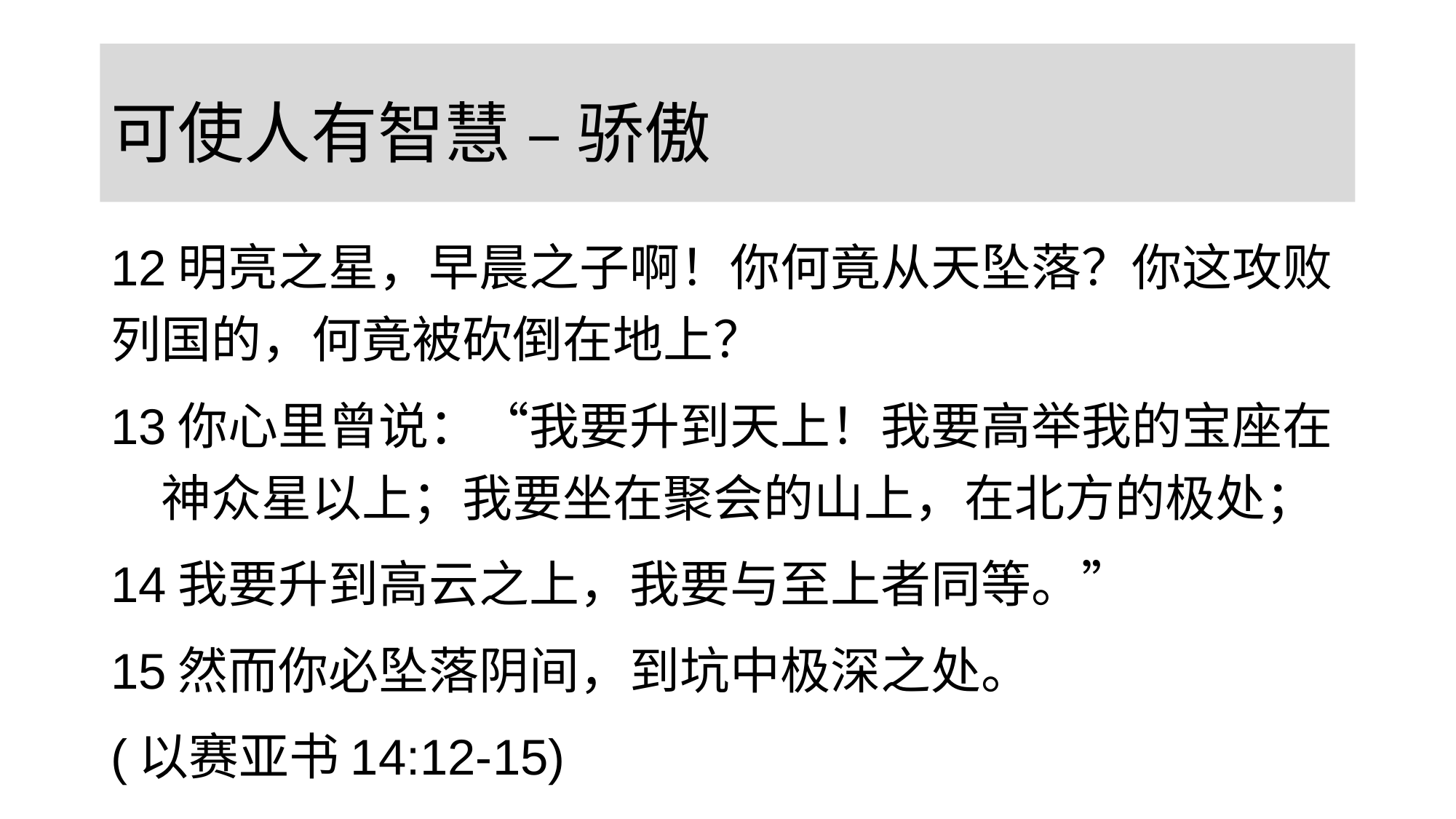

# 可使人有智慧 – 骄傲
12明亮之星，早晨之子啊！你何竟从天坠落？你这攻败列国的，何竟被砍倒在地上？
13你心里曾说：“我要升到天上！我要高举我的宝座在　神众星以上；我要坐在聚会的山上，在北方的极处；
14我要升到高云之上，我要与至上者同等。”
15然而你必坠落阴间，到坑中极深之处。
(以赛亚书14:12-15)